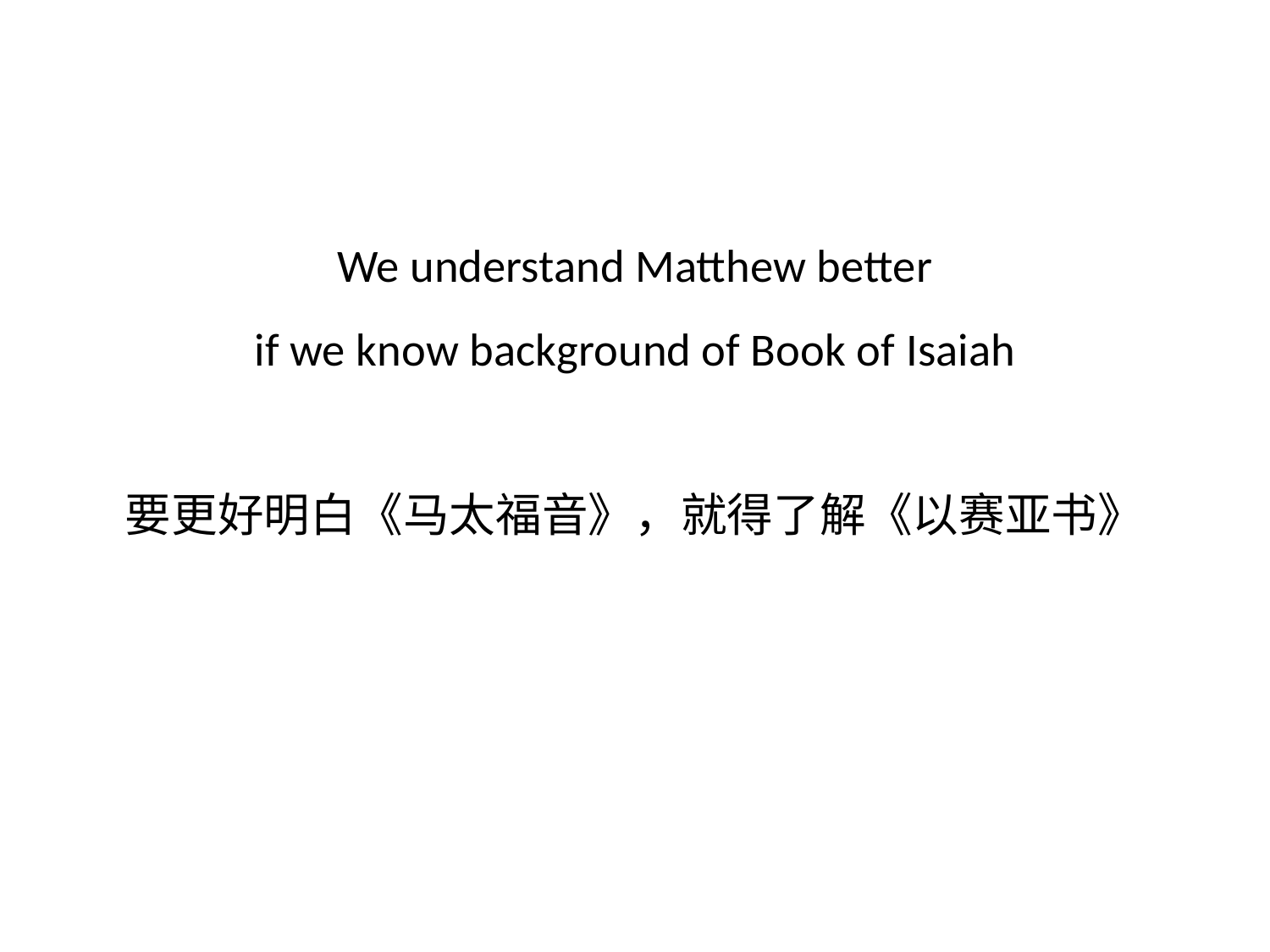

# We understand Matthew better if we know background of Book of Isaiah 要更好明白《马太福音》，就得了解《以赛亚书》